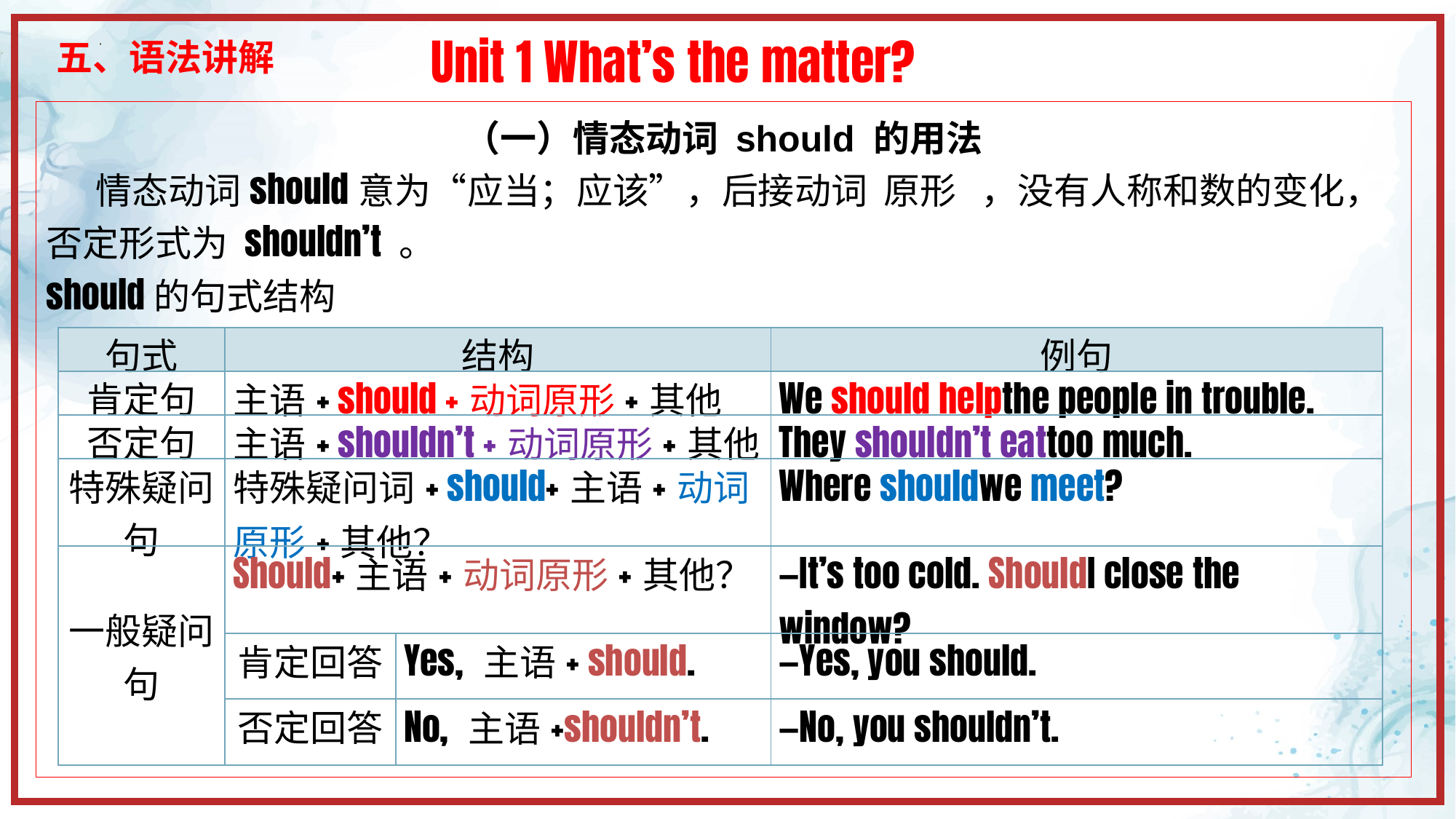

五、语法讲解
Unit 1 What’s the matter?
（一）情态动词 should 的用法
     情态动词should意为“应当；应该”，后接动词  原形   ，没有人称和数的变化，否定形式为 shouldn’t 。
should的句式结构

| 句式 | 结构 |  | 例句 |
| --- | --- | --- | --- |
| 肯定句 | 主语+ should +动词原形+其他 |  | We should helpthe people in trouble. |
| 否定句 | 主语+ shouldn’t +动词原形+其他 |  | They shouldn’t eattoo much. |
| 特殊疑问句 | 特殊疑问词+ should+主语+动词原形+其他？ |  | Where shouldwe meet? |
| 一般疑问句 | Should+主语+动词原形+其他？ |  | —It’s too cold. ShouldI close the window? |
|  | 肯定回答 | Yes, 主语+ should. | —Yes, you should. |
|  | 否定回答 | No, 主语+shouldn’t. | —No, you shouldn’t. |